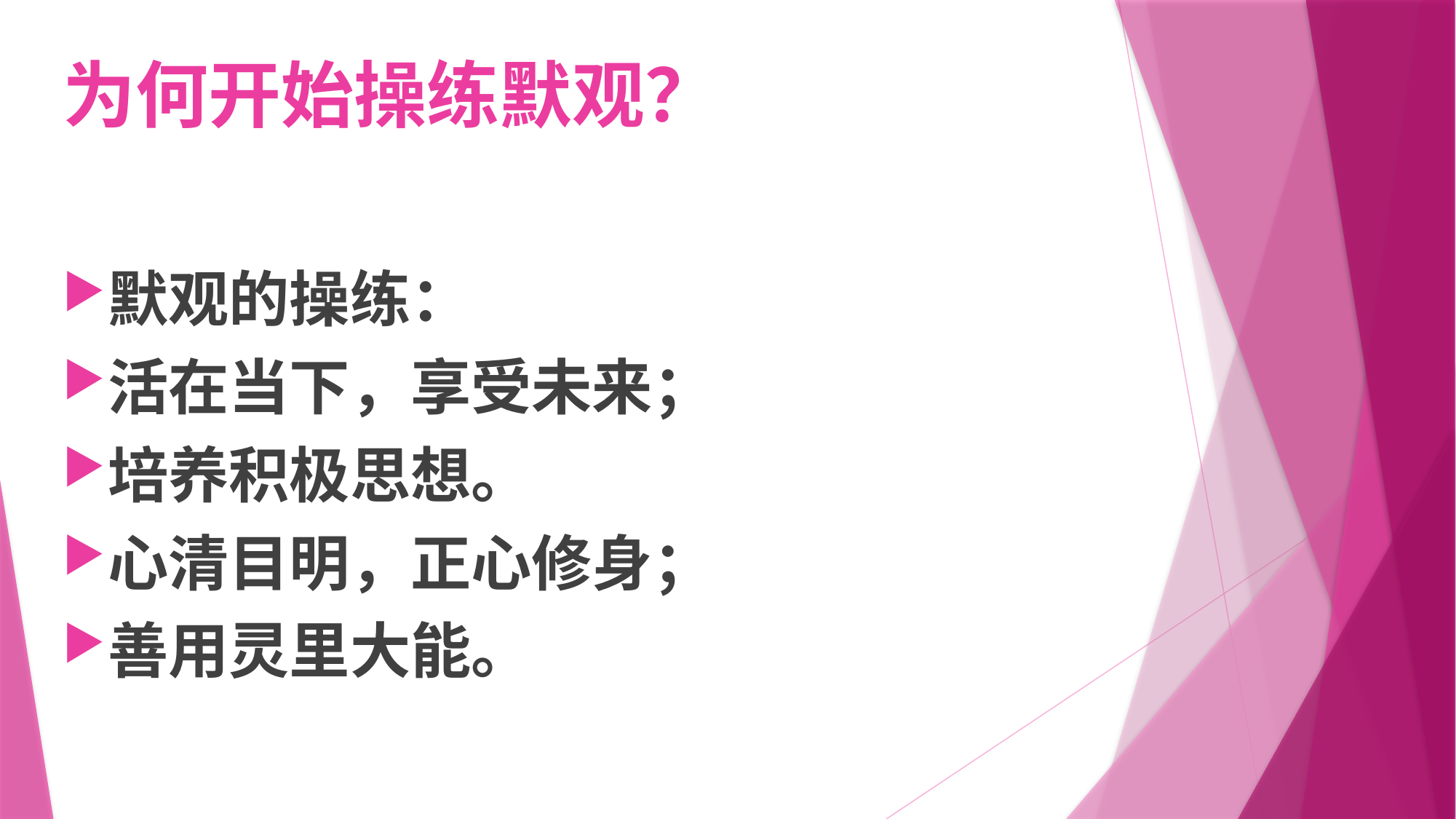

# 为何开始操练默观？

默观的操练：
活在当下，享受未来；
培养积极思想。
心清目明，正心修身；
善用灵里大能。